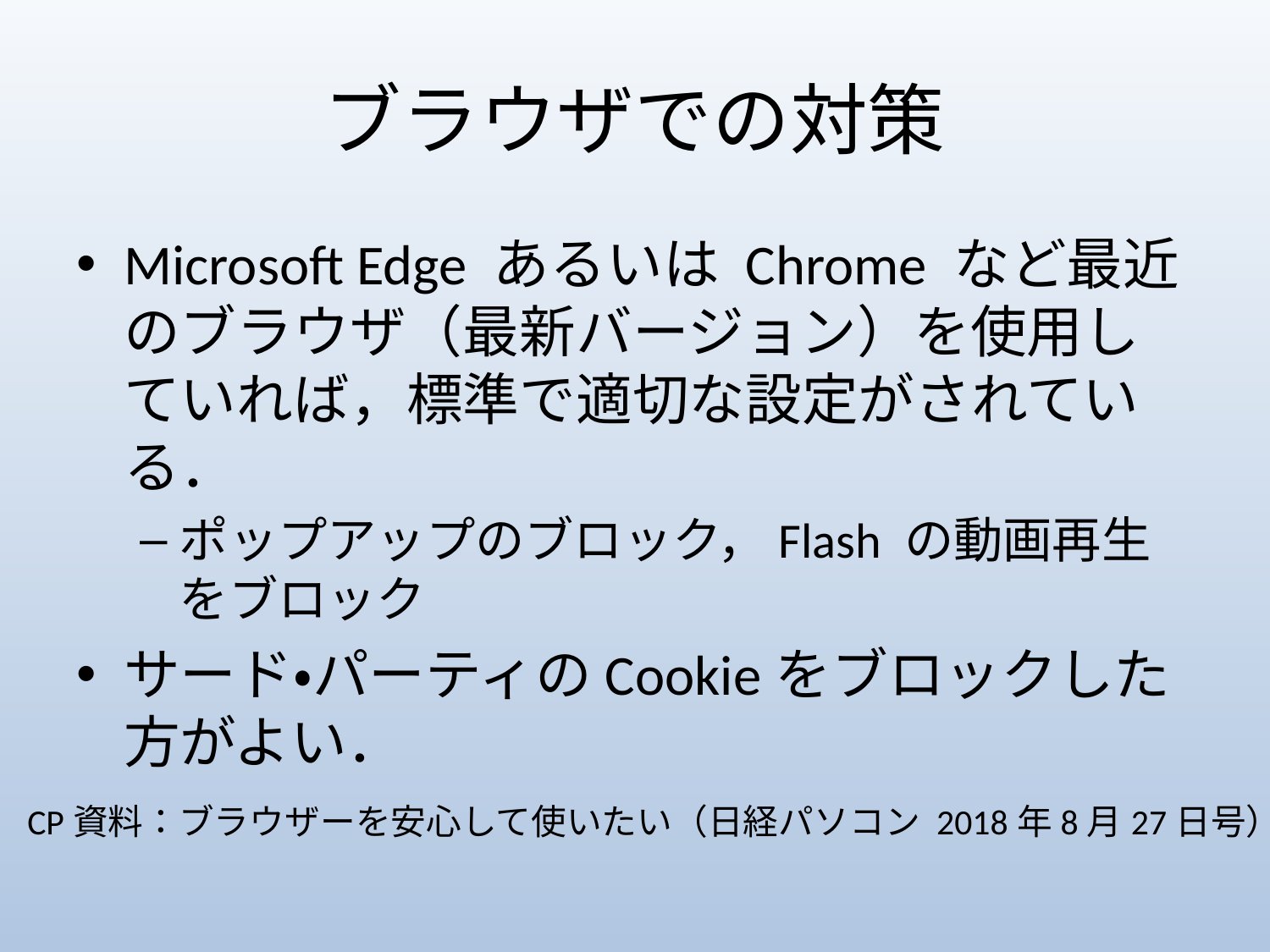

# ブラウザでの対策
Microsoft Edge あるいは Chrome など最近のブラウザ（最新バージョン）を使用していれば，標準で適切な設定がされている．
ポップアップのブロック，Flash の動画再生をブロック
サード・パーティのCookieをブロックした方がよい．
CP資料：ブラウザーを安心して使いたい（日経パソコン 2018年8月27日号）